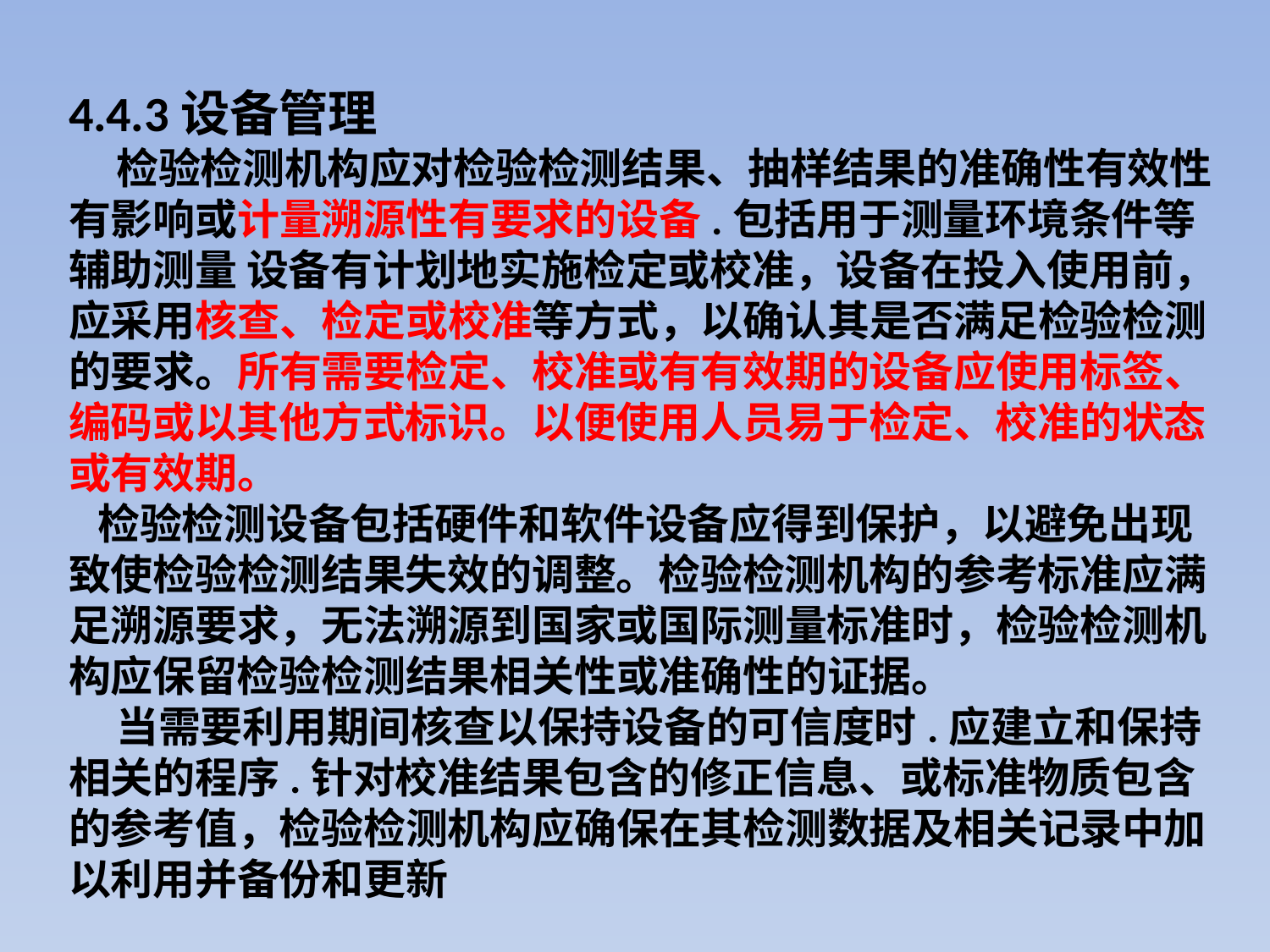

4.4.3设备管理
    检验检测机构应对检验检测结果、抽样结果的准确性有效性有影响或计量溯源性有要求的设备.包括用于测量环境条件等辅助测量 设备有计划地实施检定或校准，设备在投入使用前，应采用核查、检定或校准等方式，以确认其是否满足检验检测的要求。所有需要检定、校准或有有效期的设备应使用标签、编码或以其他方式标识。以便使用人员易于检定、校准的状态或有效期。
  检验检测设备包括硬件和软件设备应得到保护，以避免出现致使检验检测结果失效的调整。检验检测机构的参考标准应满足溯源要求，无法溯源到国家或国际测量标准时，检验检测机构应保留检验检测结果相关性或准确性的证据。
    当需要利用期间核查以保持设备的可信度时.应建立和保持相关的程序.针对校准结果包含的修正信息、或标准物质包含的参考值，检验检测机构应确保在其检测数据及相关记录中加以利用并备份和更新